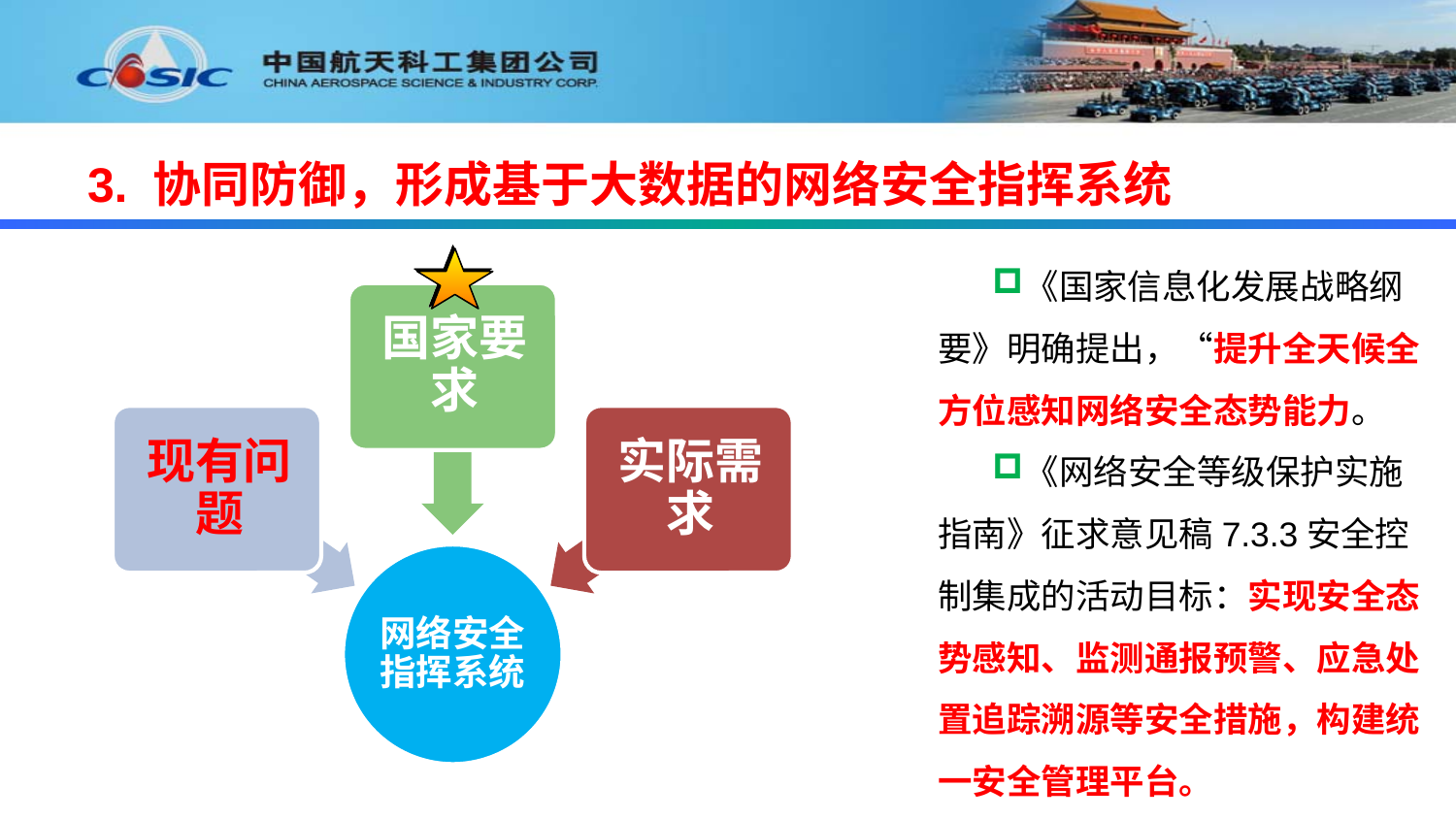

3. 协同防御，形成基于大数据的网络安全指挥系统

《国家信息化发展战略纲要》明确提出，“提升全天候全方位感知网络安全态势能力。
《网络安全等级保护实施指南》征求意见稿7.3.3安全控制集成的活动目标：实现安全态势感知、监测通报预警、应急处置追踪溯源等安全措施，构建统一安全管理平台。

网络安全指挥系统
现有问题
国家要求
实际需求